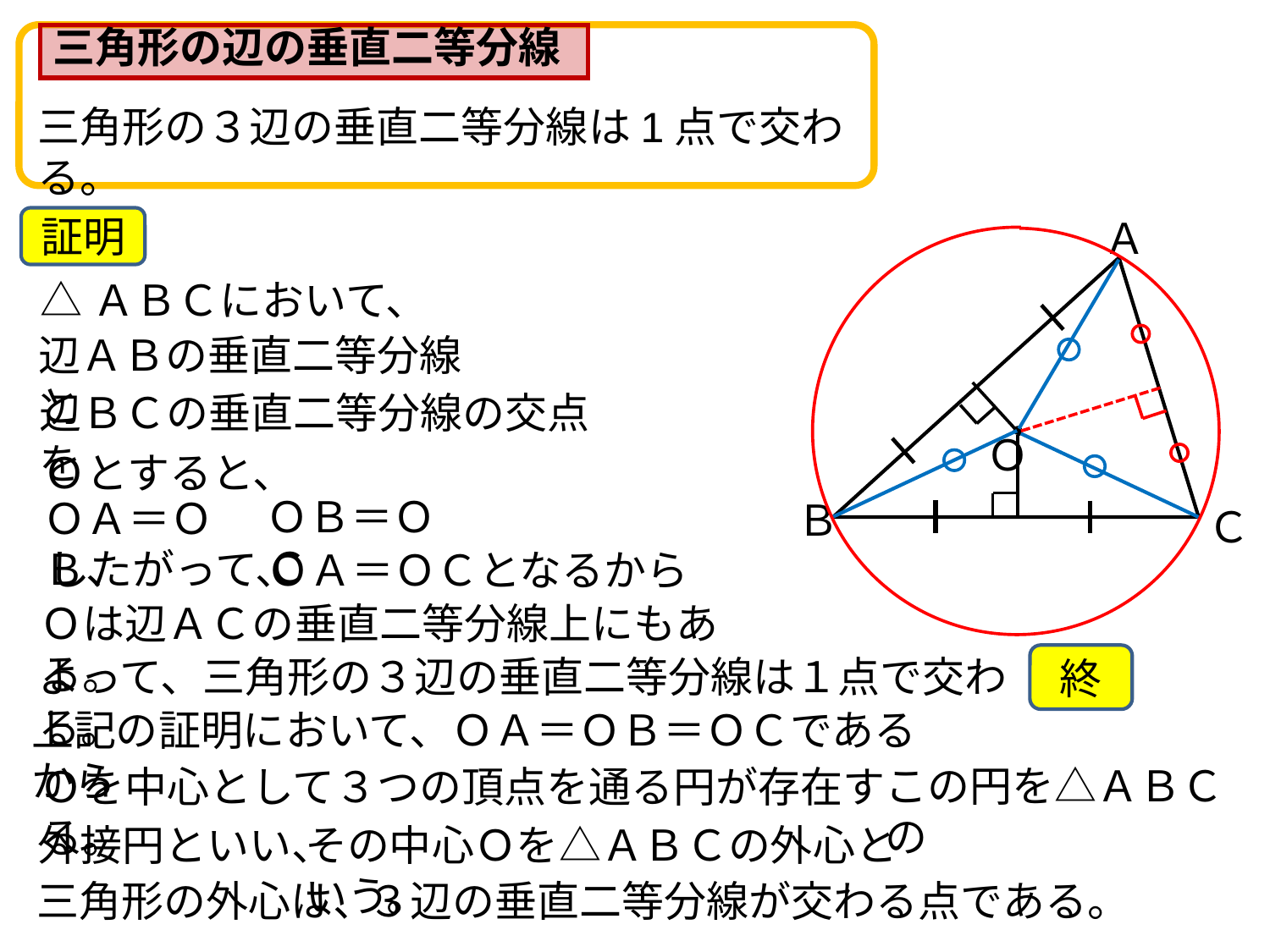

三角形の辺の垂直二等分線

三角形の３辺の垂直二等分線は1点で交わる。
Ａ

Ｂ
Ｃ
証明

△ＡＢＣにおいて、
辺ＡＢの垂直二等分線と

辺ＢＣの垂直二等分線の交点を

Ｏ

Ｏとすると、

ＯＢ＝ＯＣ
ＯＡ＝ＯＢ、
したがって、
ＯＡ＝ＯＣとなるから
Ｏは辺ＡＣの垂直二等分線上にもある。
よって、三角形の３辺の垂直二等分線は１点で交わる。
終
上記の証明において、ＯＡ＝ＯＢ＝ＯＣであるから
この円を△ＡＢＣの
Ｏを中心として３つの頂点を通る円が存在する。
その中心Ｏを△ＡＢＣの外心という。
外接円といい、
三角形の外心は、
３辺の垂直二等分線が交わる点である。